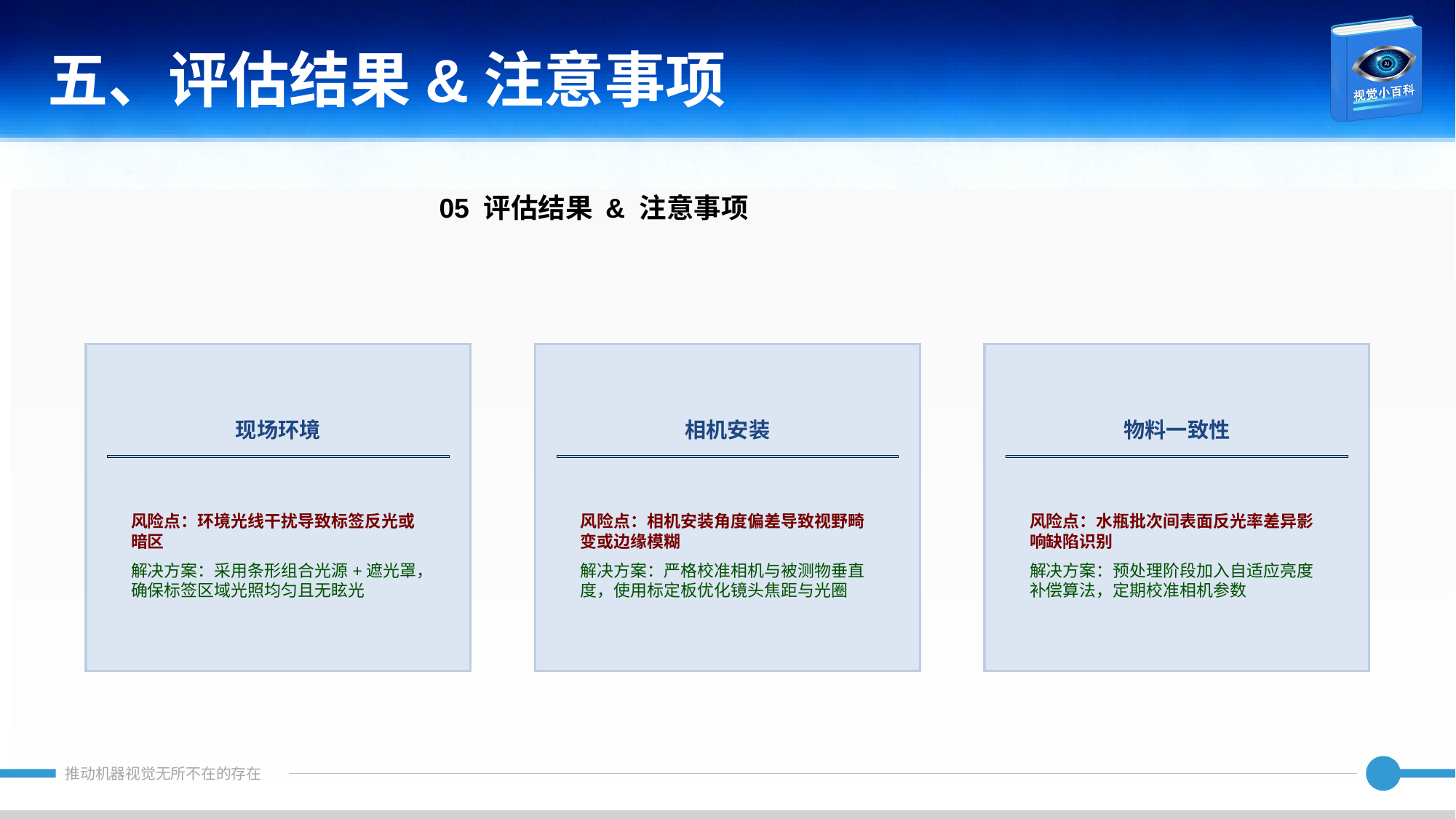

五、评估结果&注意事项

05 评估结果 & 注意事项

现场环境

相机安装

物料一致性

风险点：环境光线干扰导致标签反光或暗区
解决方案：采用条形组合光源+遮光罩，确保标签区域光照均匀且无眩光

风险点：相机安装角度偏差导致视野畸变或边缘模糊
解决方案：严格校准相机与被测物垂直度，使用标定板优化镜头焦距与光圈

风险点：水瓶批次间表面反光率差异影响缺陷识别
解决方案：预处理阶段加入自适应亮度补偿算法，定期校准相机参数
10